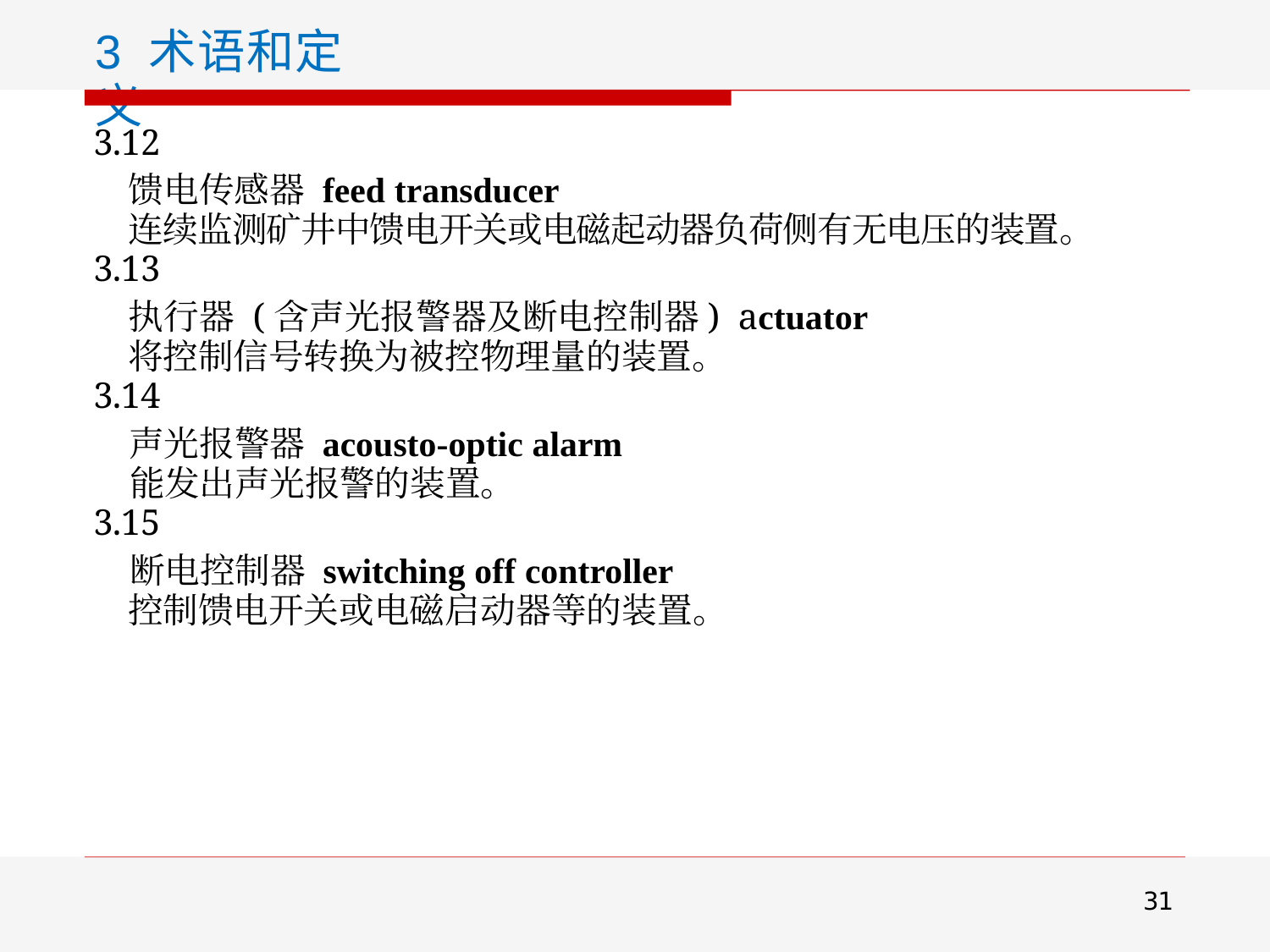

3 术语和定义

3.12
馈电传感器 feed transducer
连续监测矿井中馈电开关或电磁起动器负荷侧有无电压的装置。
3.13
执行器 (含声光报警器及断电控制器)  actuator
将控制信号转换为被控物理量的装置。
3.14
声光报警器 acousto-optic alarm
能发出声光报警的装置。
3.15
断电控制器 switching off controller
控制馈电开关或电磁启动器等的装置。

31